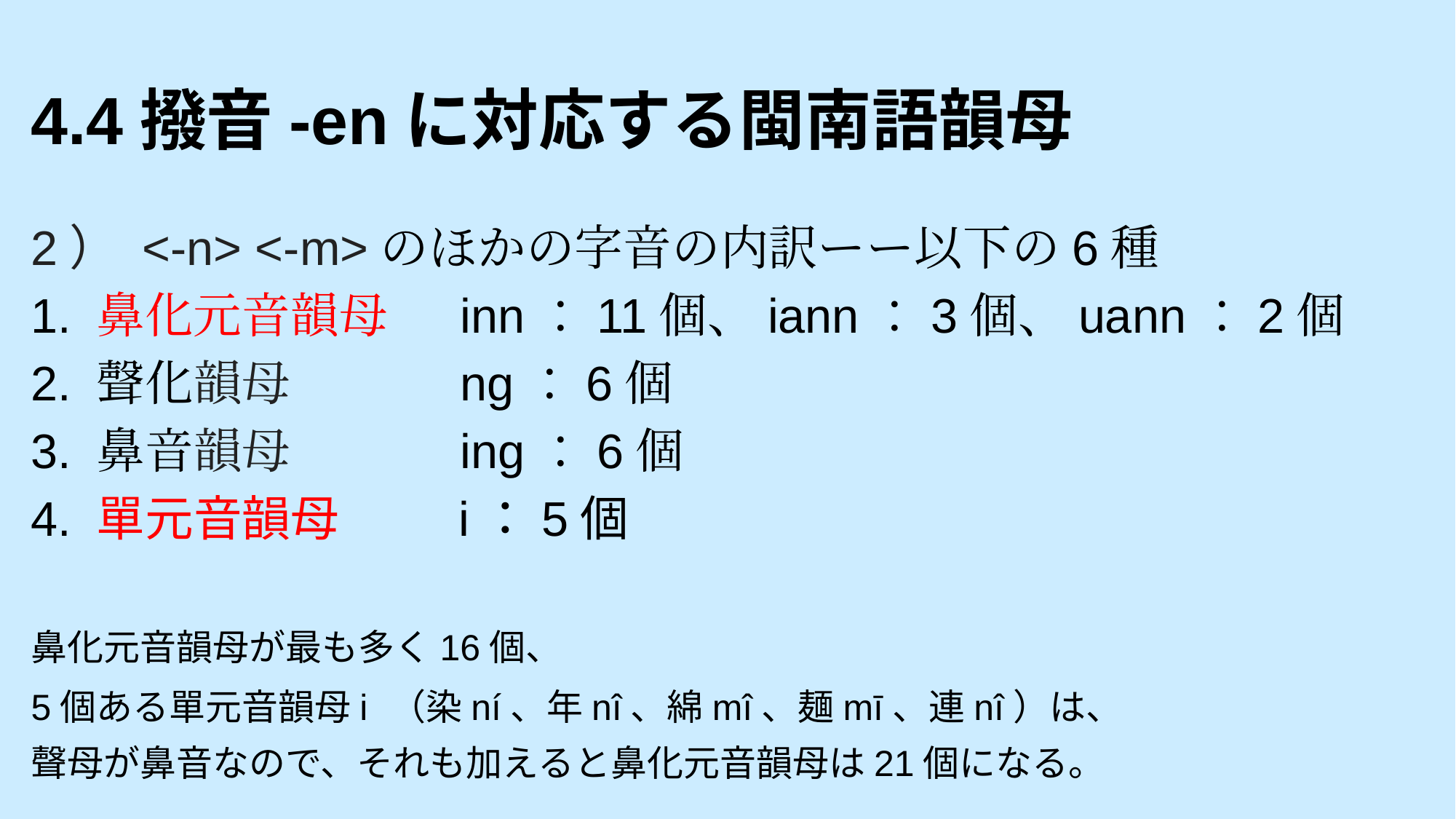

# 4.4撥音-enに対応する閩南語韻母
2） <-n> <-m>のほかの字音の内訳ーー以下の6種
1. 鼻化元音韻母　 inn：11個、iann：3個、uann：2個
2. 聲化韻母　　　 ng：6個
3. 鼻音韻母　　　 ing：6個
4. 單元音韻母　　 i：5個

鼻化元音韻母が最も多く16個、
5個ある單元音韻母i （染ní、年nî、綿mî、麺mī、連nî）は、
聲母が鼻音なので、それも加えると鼻化元音韻母は21個になる。